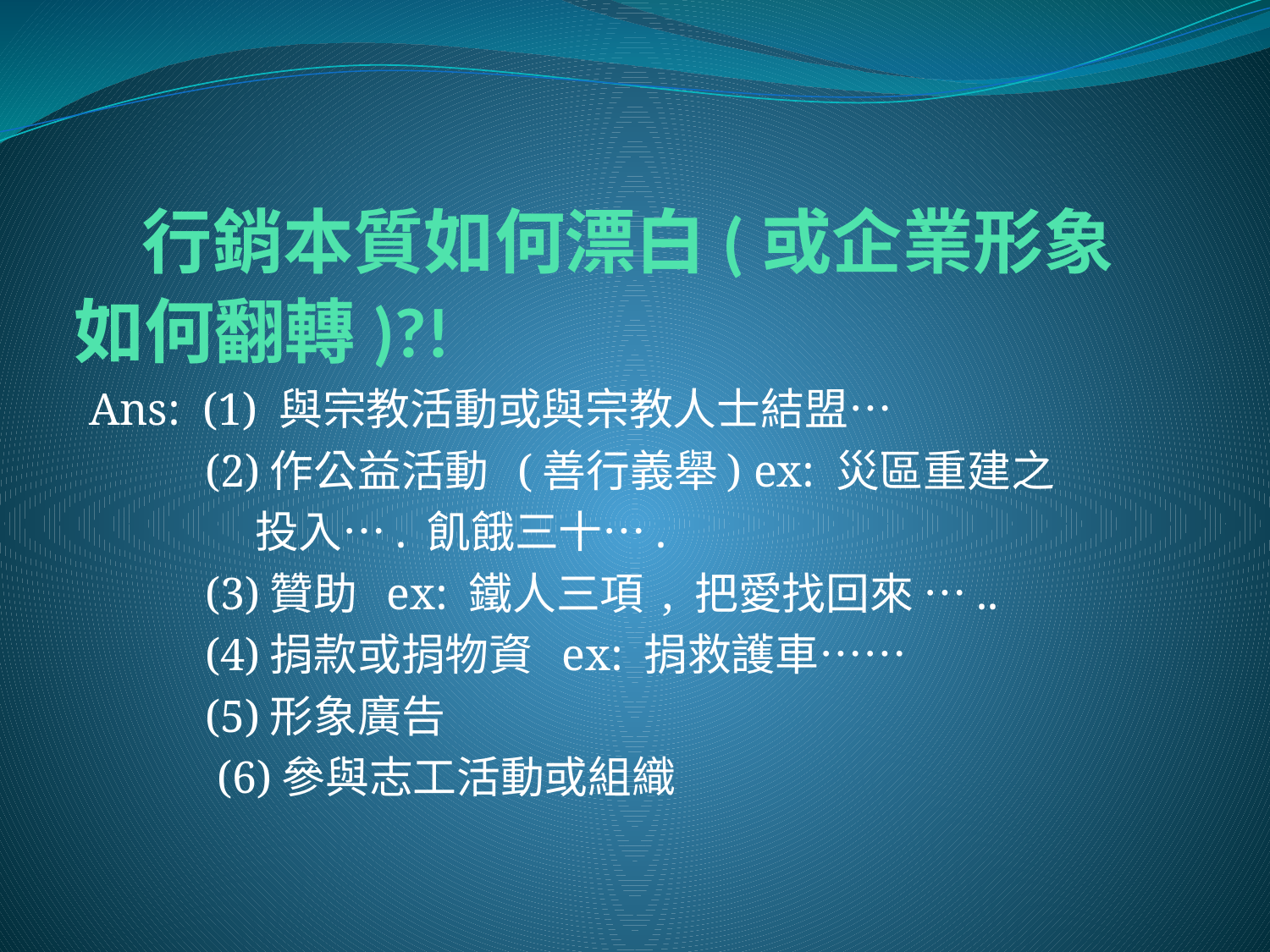

# 行銷本質如何漂白(或企業形象如何翻轉)?!
 Ans:  (1) 與宗教活動或與宗教人士結盟…
           (2)作公益活動  (善行義舉) ex: 災區重建之
                 投入…. 飢餓三十….
           (3)贊助  ex: 鐵人三項 , 把愛找回來 …..
           (4)捐款或捐物資  ex: 捐救護車……
           (5)形象廣告
            (6)參與志工活動或組織